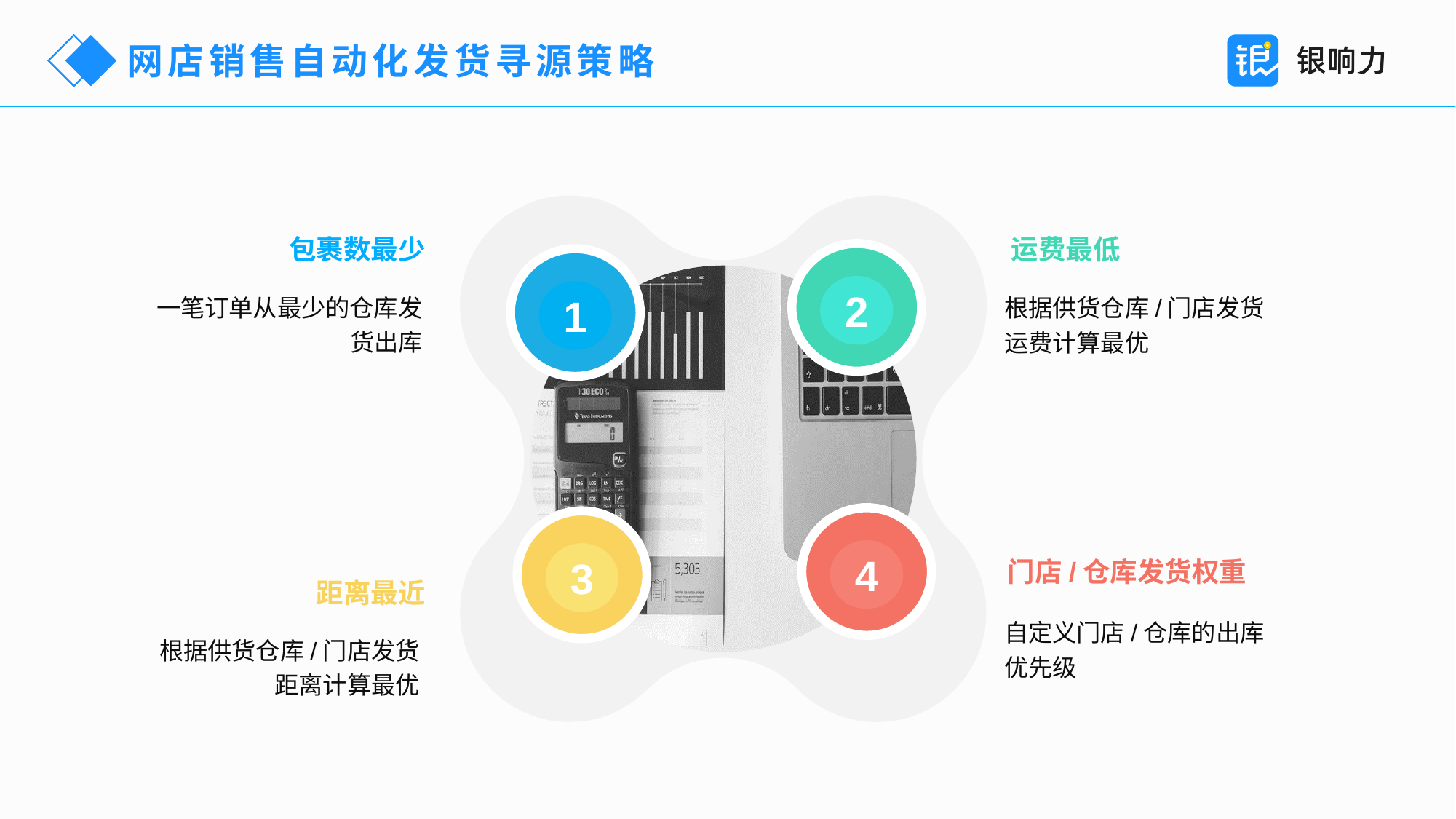

网店销售自动化发货寻源策略

 包裹数最少
 运费最低

2
1
一笔订单从最少的仓库发货出库
根据供货仓库/门店发货运费计算最优

4
3
 门店/仓库发货权重
 距离最近
自定义门店/仓库的出库优先级
根据供货仓库/门店发货距离计算最优